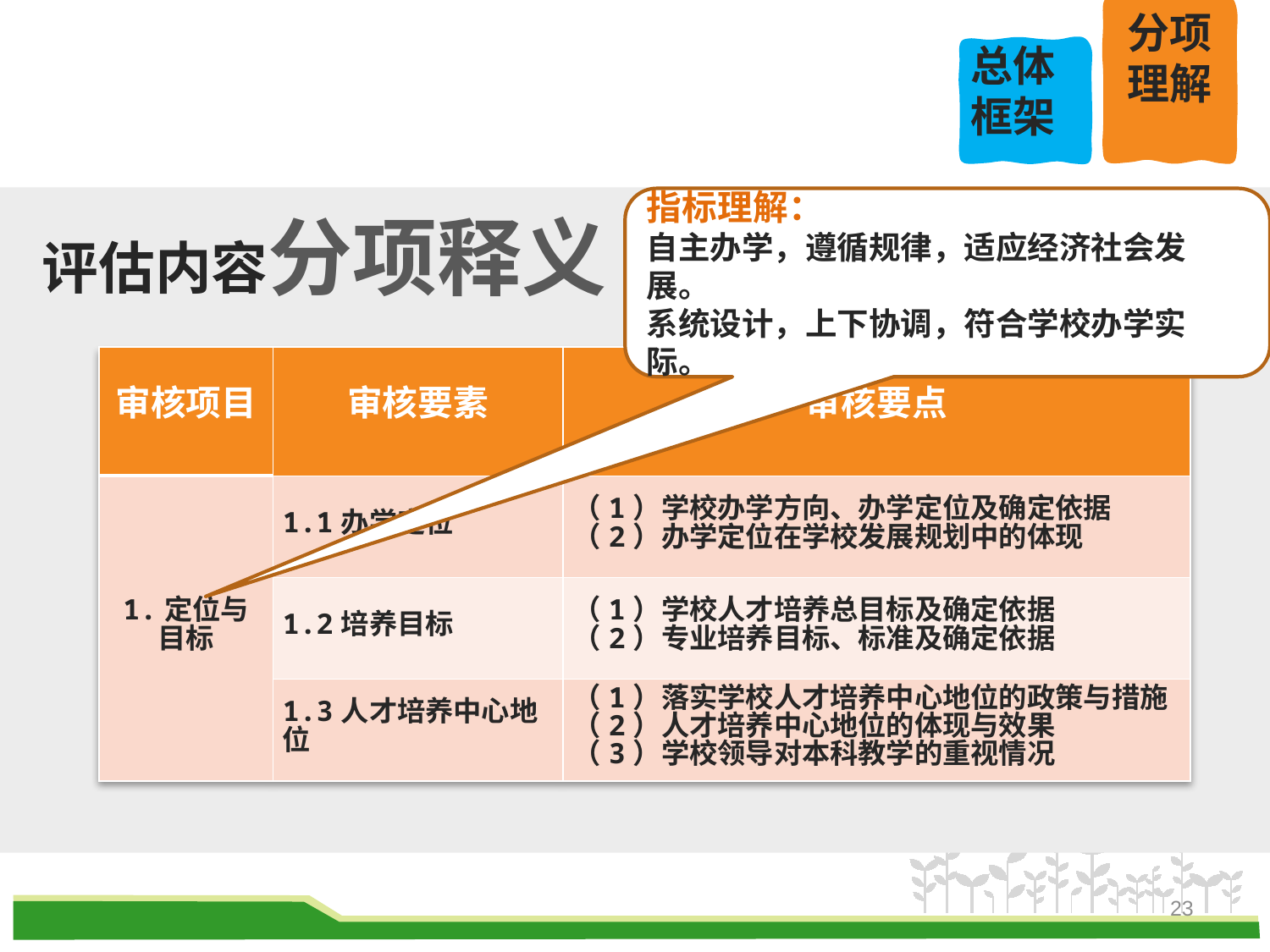

分项理解
总体框架

指标理解：
自主办学，遵循规律，适应经济社会发展。
系统设计，上下协调，符合学校办学实际。
评估内容分项释义

| 审核项目 | 审核要素 | 审核要点 |
| --- | --- | --- |
| 1.定位与 目标 | 1.1办学定位 | （1）学校办学方向、办学定位及确定依据 （2）办学定位在学校发展规划中的体现 |
|  | 1.2培养目标 | （1）学校人才培养总目标及确定依据 （2）专业培养目标、标准及确定依据 |
|  | 1.3人才培养中心地位 | （1）落实学校人才培养中心地位的政策与措施 （2）人才培养中心地位的体现与效果 （3）学校领导对本科教学的重视情况 |
23